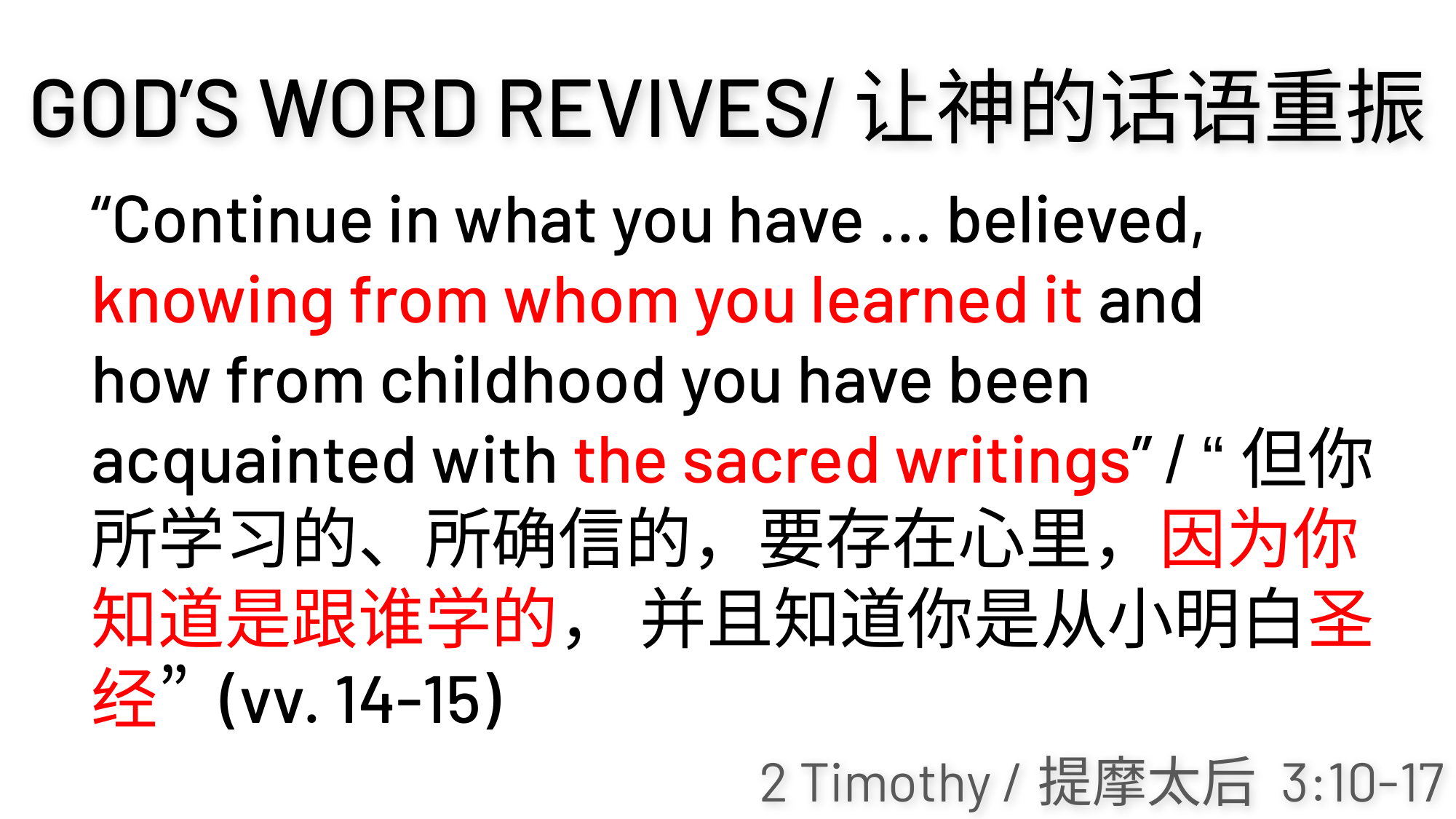

GOD’S WORD REVIVES/让神的话语重振
“Continue in what you have … believed, knowing from whom you learned it and how from childhood you have been acquainted with the sacred writings” / “但你所学习的、所确信的，要存在心里，因为你知道是跟谁学的， 并且知道你是从小明白圣经” (vv. 14-15)
2 Timothy /提摩太后 3:10-17